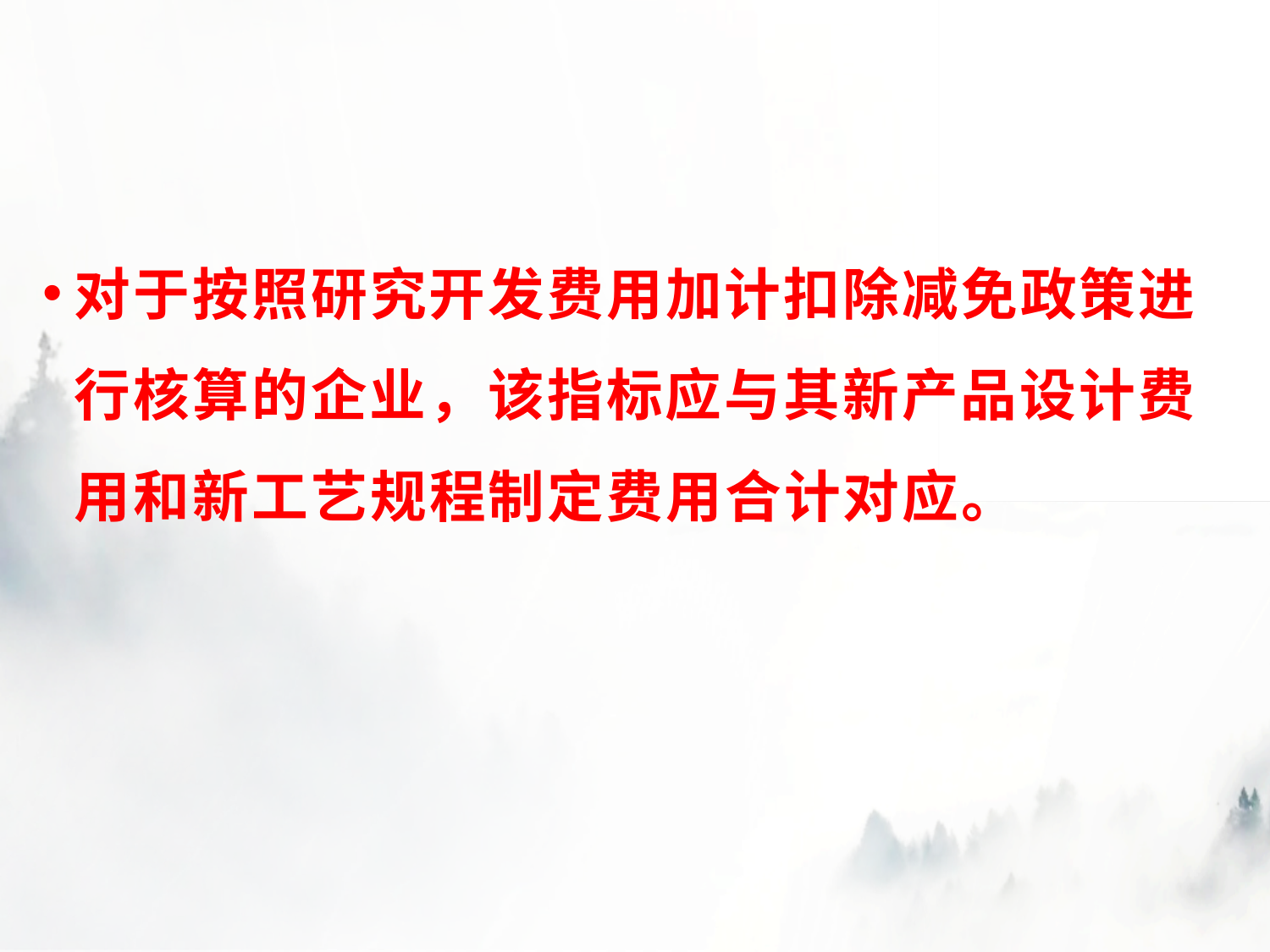

对于按照研究开发费用加计扣除减免政策进行核算的企业，该指标应与其新产品设计费用和新工艺规程制定费用合计对应。